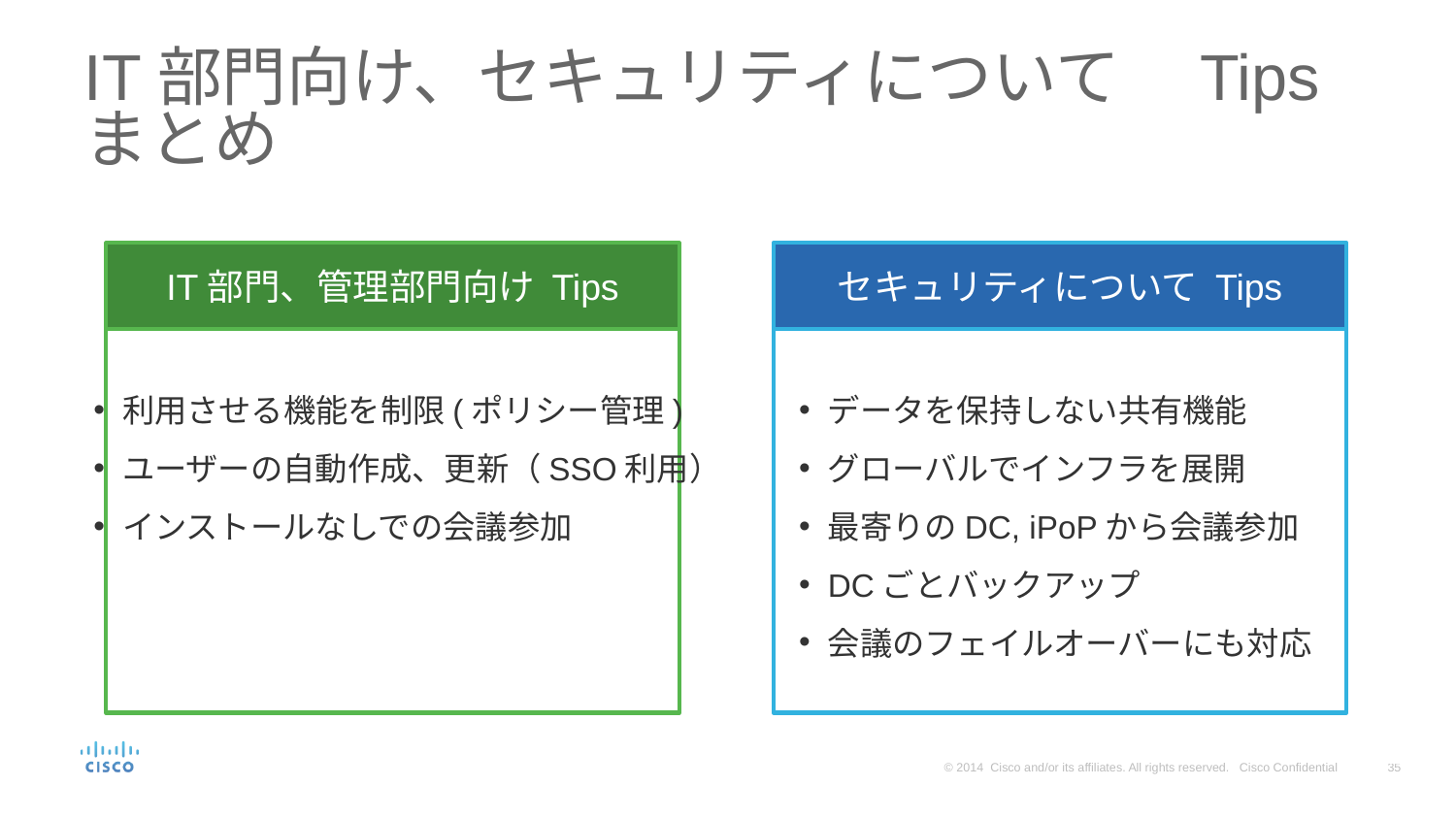

# IT部門向け、セキュリティについて　Tipsまとめ
IT部門、管理部門向け Tips
セキュリティについて Tips

利用させる機能を制限(ポリシー管理)
ユーザーの自動作成、更新（SSO利用）
インストールなしでの会議参加
データを保持しない共有機能
グローバルでインフラを展開
最寄りのDC, iPoPから会議参加
DCごとバックアップ
会議のフェイルオーバーにも対応